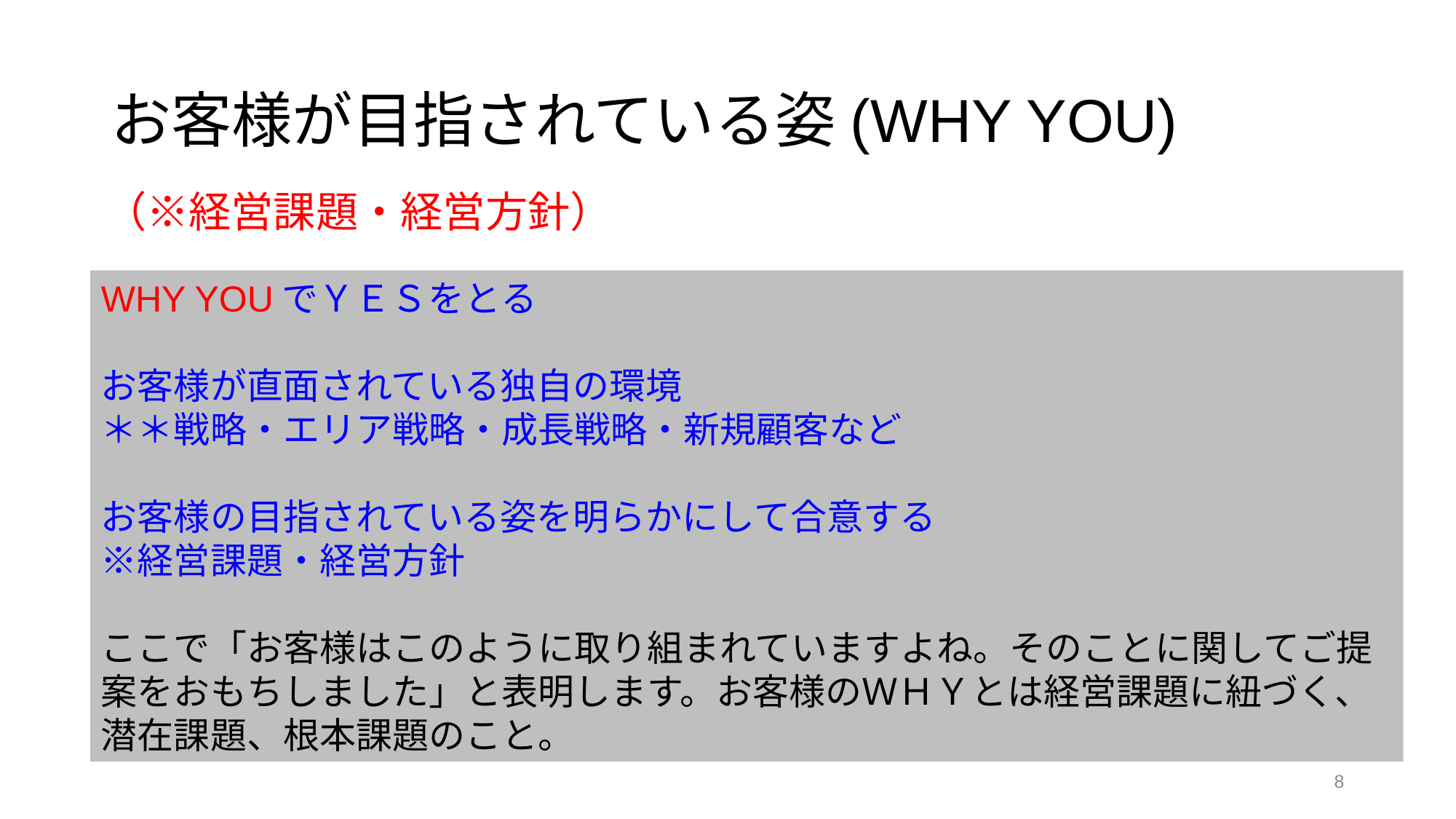

# お客様が目指されている姿(WHY YOU)
（※経営課題・経営方針）
WHY YOUでＹＥＳをとる

お客様が直面されている独自の環境
＊＊戦略・エリア戦略・成長戦略・新規顧客など

お客様の目指されている姿を明らかにして合意する
※経営課題・経営方針

ここで「お客様はこのように取り組まれていますよね。そのことに関してご提案をおもちしました」と表明します。お客様のＷＨＹとは経営課題に紐づく、潜在課題、根本課題のこと。
8